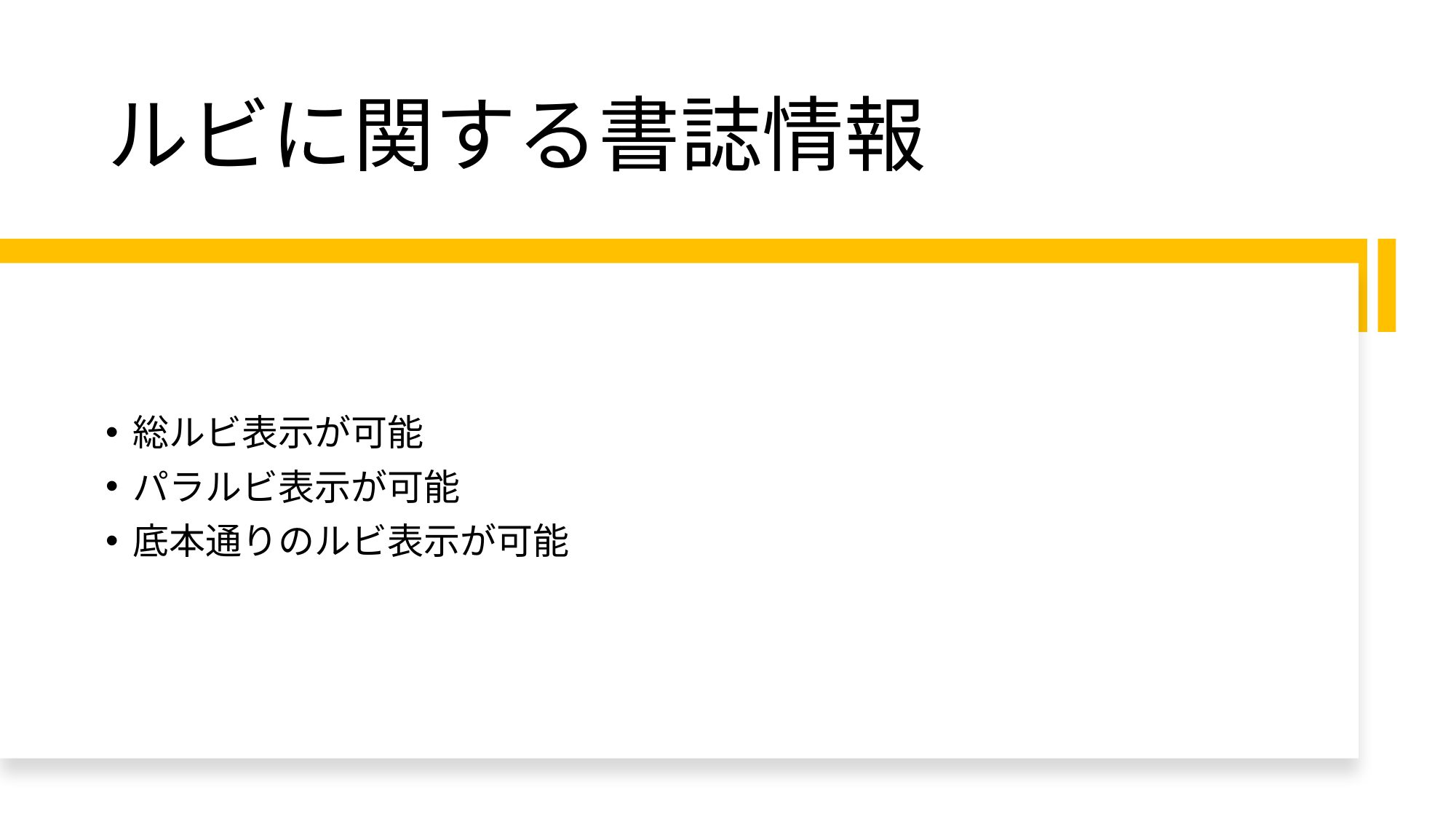

# ルビに関する書誌情報

総ルビ表示が可能
パラルビ表示が可能
底本通りのルビ表示が可能